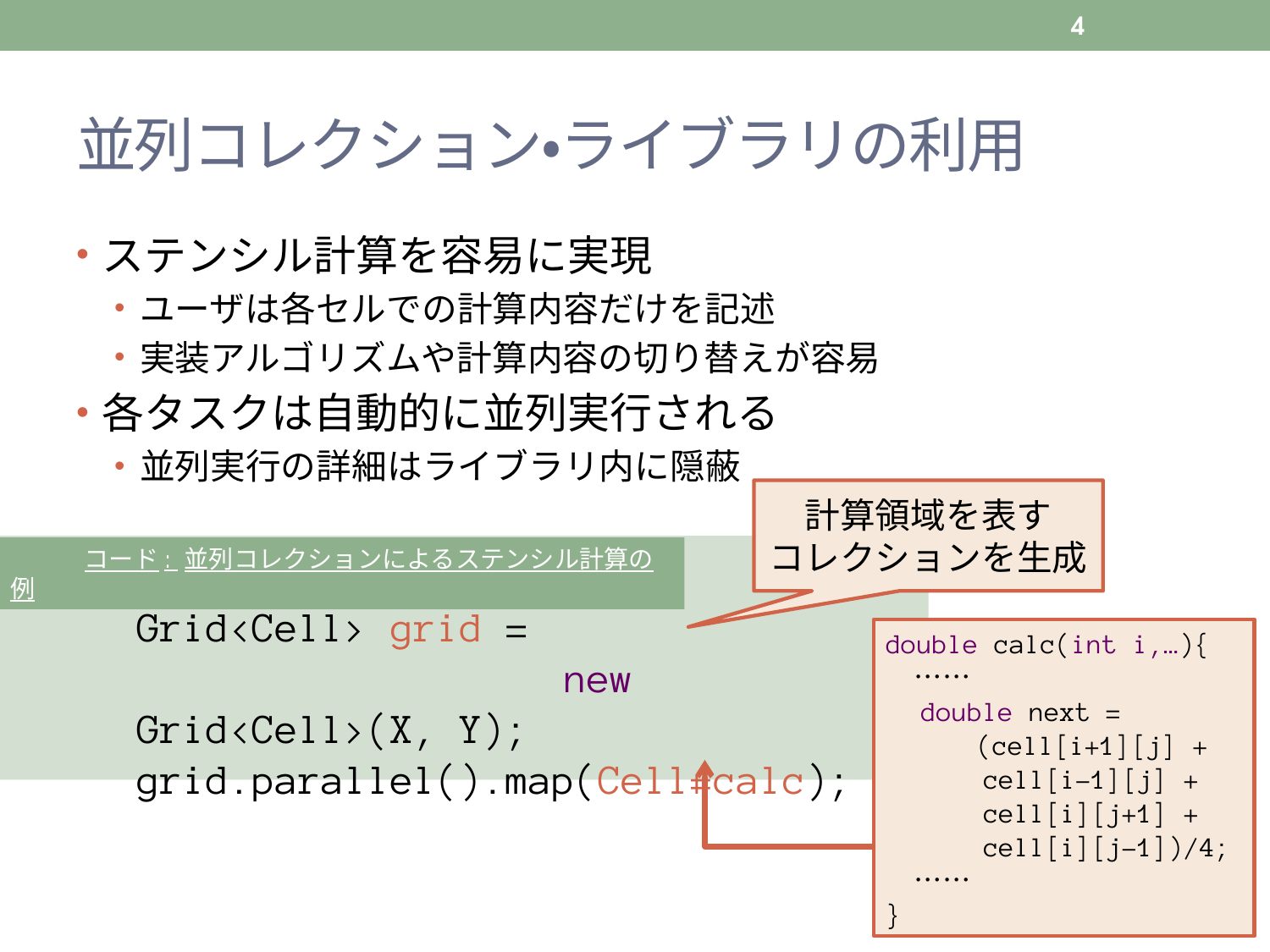

4
# 並列コレクション・ライブラリの利用
ステンシル計算を容易に実現
ユーザは各セルでの計算内容だけを記述
実装アルゴリズムや計算内容の切り替えが容易
各タスクは自動的に並列実行される
並列実行の詳細はライブラリ内に隠蔽
計算領域を表す
コレクションを生成

　　　コード: 並列コレクションによるステンシル計算の例
Grid<Cell> grid =
			  new Grid<Cell>(X, Y);
grid.parallel().map(Cell#calc);
double calc(int i,…){
　……
　double next =
　　　(cell[i+1][j] +
　　　 cell[i-1][j] +
　　　 cell[i][j+1] +
　　　 cell[i][j-1])/4;
　……
}